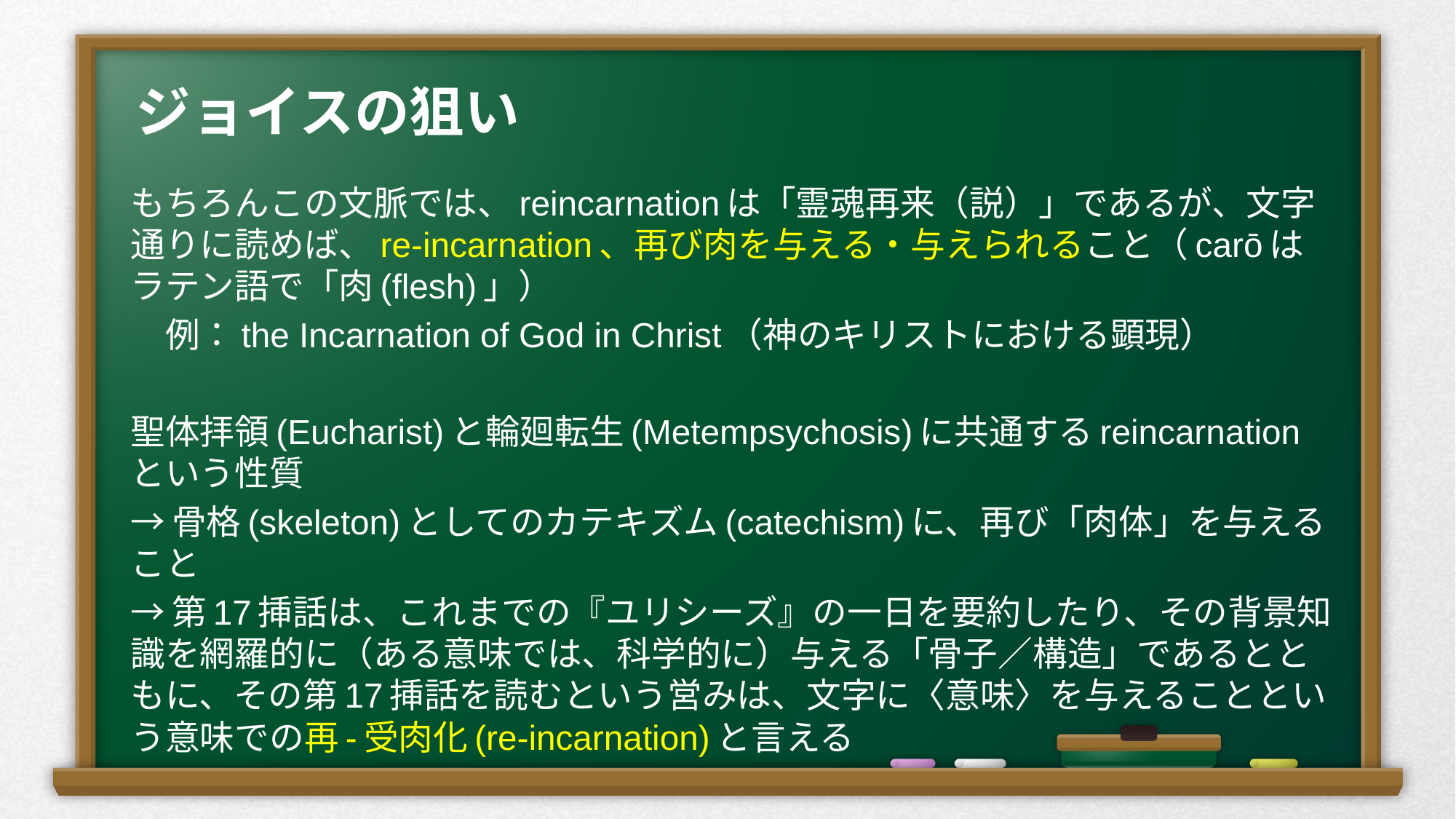

# ジョイスの狙い
もちろんこの文脈では、reincarnationは「霊魂再来（説）」であるが、文字通りに読めば、re-incarnation、再び肉を与える・与えられること（carōはラテン語で「肉(flesh)」）
　例：the Incarnation of God in Christ（神のキリストにおける顕現）

聖体拝領(Eucharist)と輪廻転生(Metempsychosis)に共通するreincarnationという性質
→骨格(skeleton)としてのカテキズム(catechism)に、再び「肉体」を与えること
→第17挿話は、これまでの『ユリシーズ』の一日を要約したり、その背景知識を網羅的に（ある意味では、科学的に）与える「骨子／構造」であるとともに、その第17挿話を読むという営みは、文字に〈意味〉を与えることという意味での再-受肉化(re-incarnation)と言える